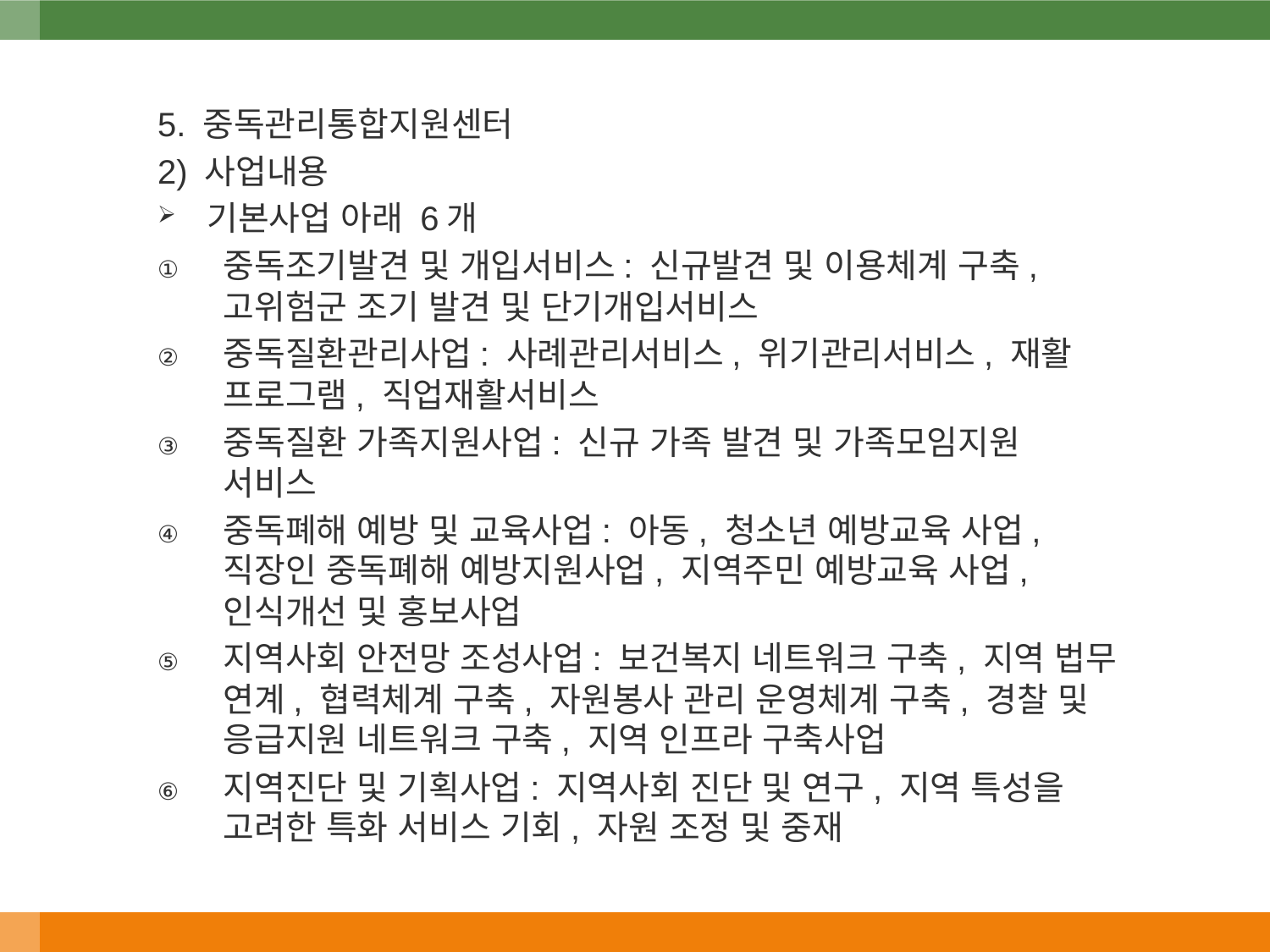

5. 중독관리통합지원센터
2) 사업내용
기본사업 아래 6개
중독조기발견 및 개입서비스: 신규발견 및 이용체계 구축, 고위험군 조기 발견 및 단기개입서비스
중독질환관리사업: 사례관리서비스, 위기관리서비스, 재활 프로그램, 직업재활서비스
중독질환 가족지원사업: 신규 가족 발견 및 가족모임지원 서비스
중독폐해 예방 및 교육사업: 아동, 청소년 예방교육 사업, 직장인 중독폐해 예방지원사업, 지역주민 예방교육 사업, 인식개선 및 홍보사업
지역사회 안전망 조성사업: 보건복지 네트워크 구축, 지역 법무 연계, 협력체계 구축, 자원봉사 관리 운영체계 구축, 경찰 및 응급지원 네트워크 구축, 지역 인프라 구축사업
지역진단 및 기획사업: 지역사회 진단 및 연구, 지역 특성을 고려한 특화 서비스 기회, 자원 조정 및 중재